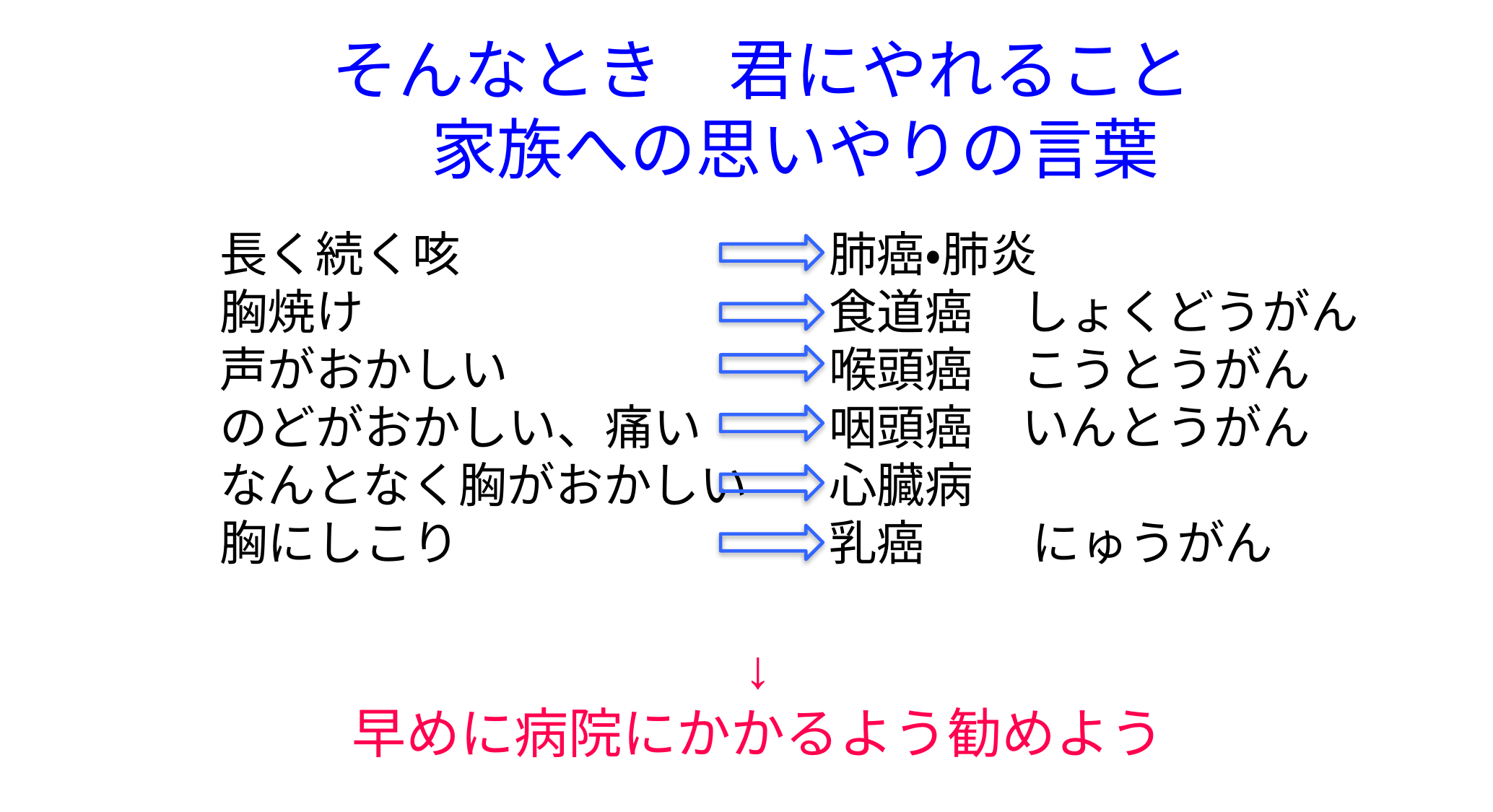

# そんなとき　君にやれること 　家族への思いやりの言葉
長く続く咳
胸焼け
声がおかしい
のどがおかしい、痛い
なんとなく胸がおかしい
胸にしこり
肺癌・肺炎
食道癌　しょくどうがん
喉頭癌　こうとうがん
咽頭癌　いんとうがん
心臓病
乳癌　　 にゅうがん

↓
早めに病院にかかるよう勧めよう